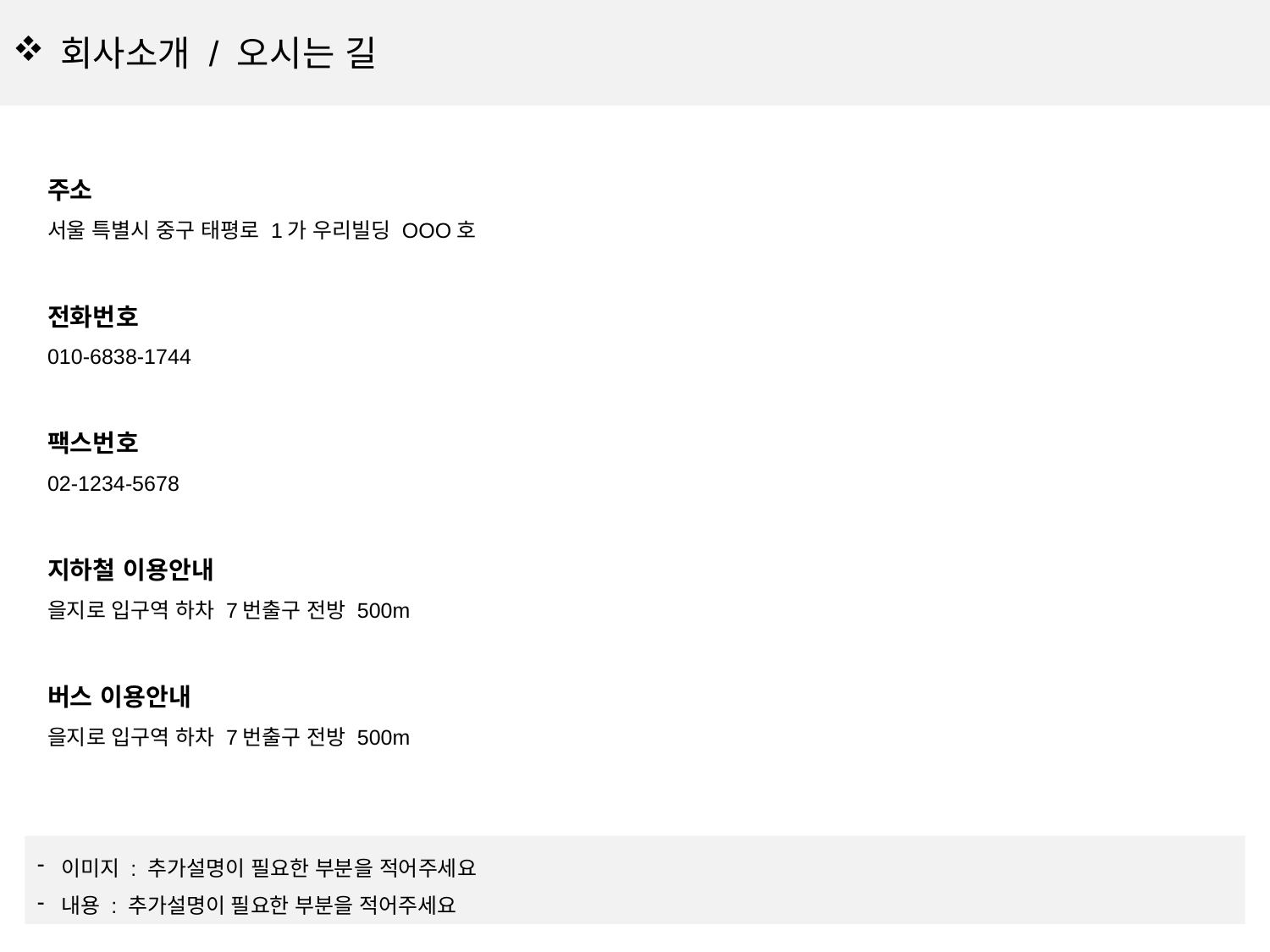

회사소개 / 오시는 길
주소
서울 특별시 중구 태평로 1가 우리빌딩 OOO호

전화번호
010-6838-1744

팩스번호
02-1234-5678

지하철 이용안내
을지로 입구역 하차 7번출구 전방 500m

버스 이용안내
을지로 입구역 하차 7번출구 전방 500m
이미지 : 추가설명이 필요한 부분을 적어주세요
내용 : 추가설명이 필요한 부분을 적어주세요